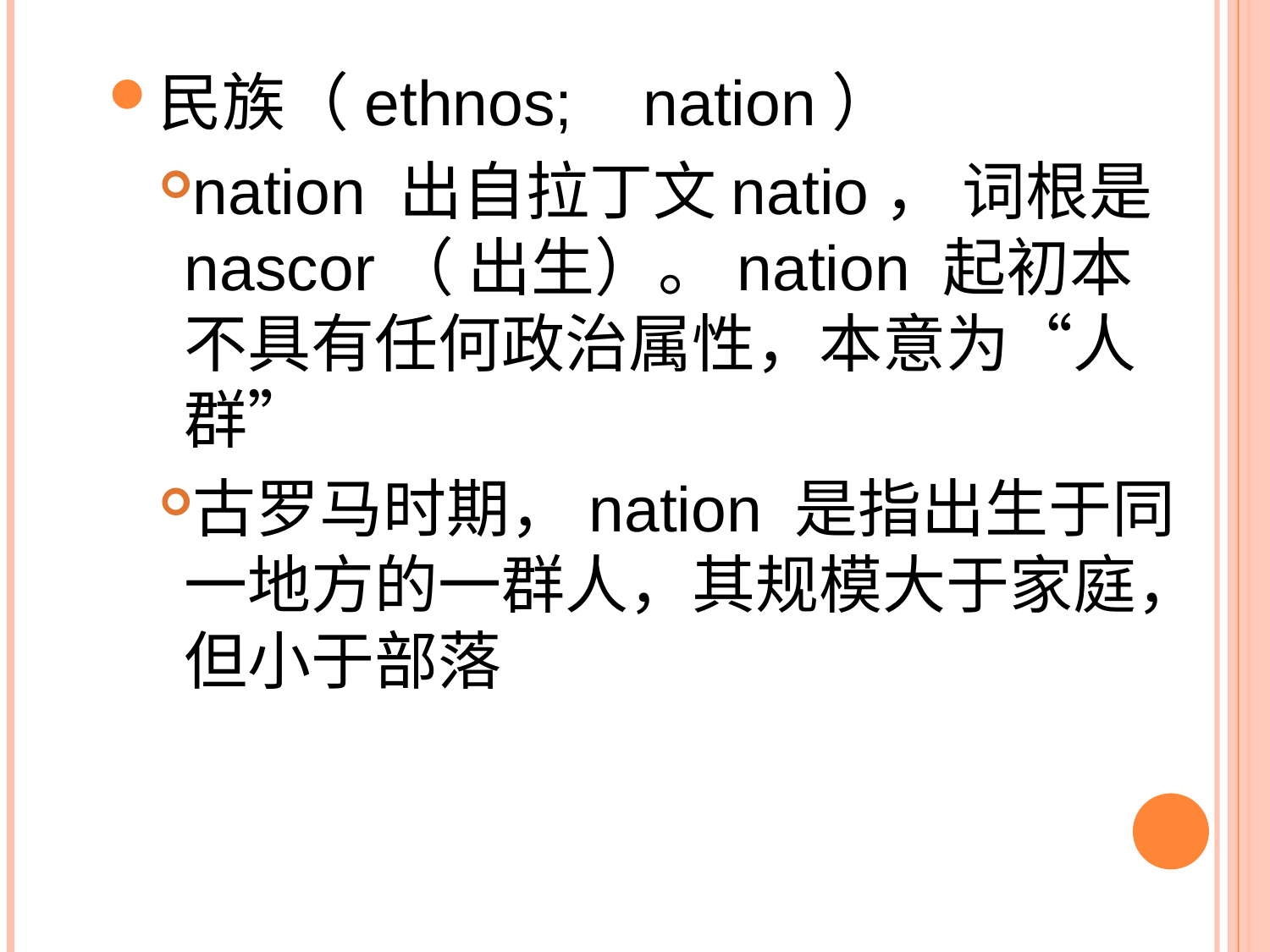

民族（ethnos;    nation）
nation 出自拉丁文natio， 词根是nascor（ 出生）。nation 起初本不具有任何政治属性，本意为“人群”
古罗马时期，nation 是指出生于同一地方的一群人，其规模大于家庭，但小于部落